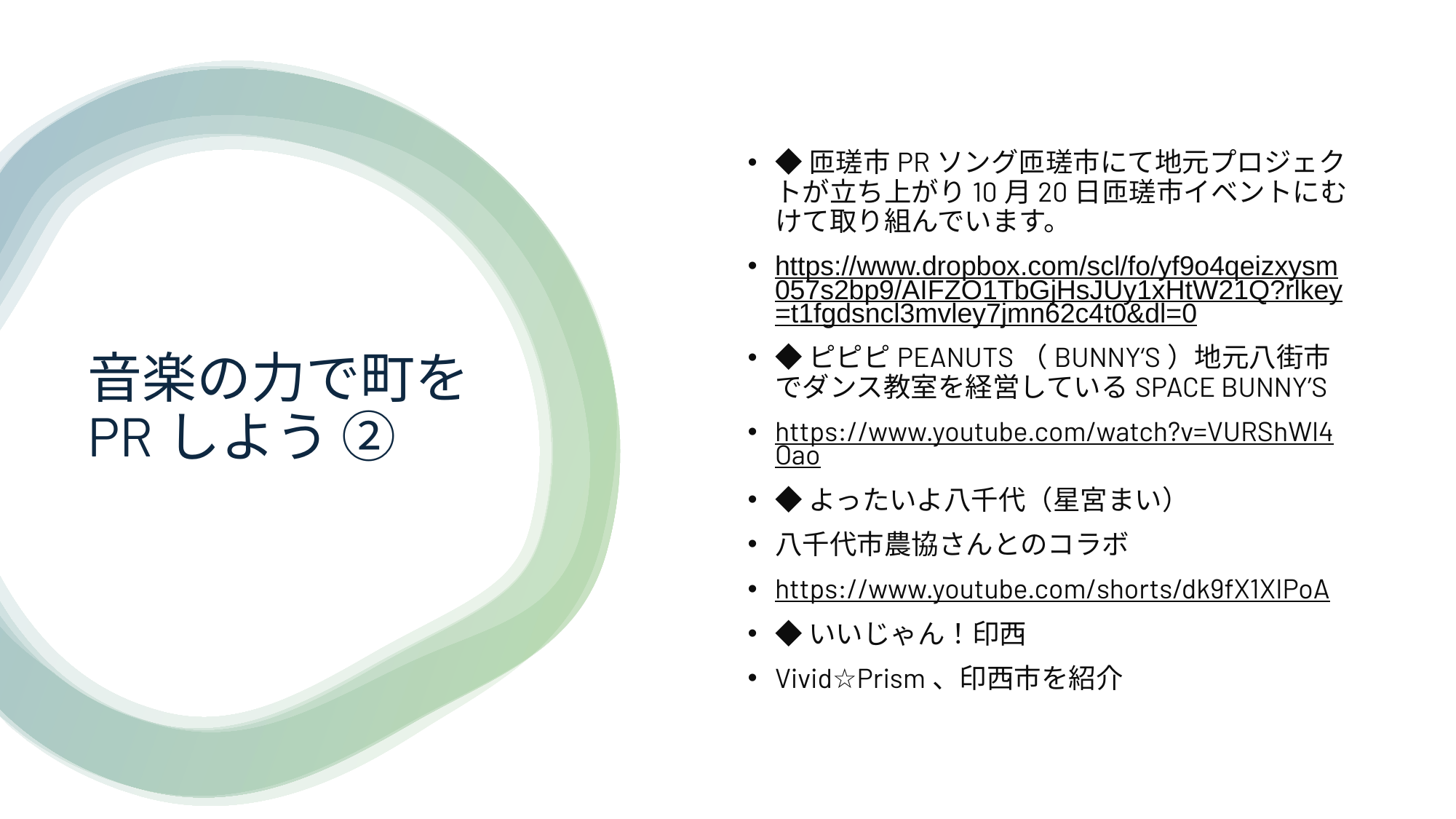

◆匝瑳市PRソング匝瑳市にて地元プロジェクトが立ち上がり10月20日匝瑳市イベントにむけて取り組んでいます。
https://www.dropbox.com/scl/fo/yf9o4qeizxysm057s2bp9/AIFZO1TbGjHsJUy1xHtW21Q?rlkey=t1fgdsncl3mvley7jmn62c4t0&dl=0
◆ピピピPEANUTS（BUNNY‘S）地元八街市でダンス教室を経営しているSPACE BUNNY’S
https://www.youtube.com/watch?v=VURShWl4Oao
◆よったいよ八千代（星宮まい）
八千代市農協さんとのコラボ
https://www.youtube.com/shorts/dk9fX1XIPoA
◆いいじゃん！印西
Vivid☆Prism、印西市を紹介

# 音楽の力で町をPRしよう ②